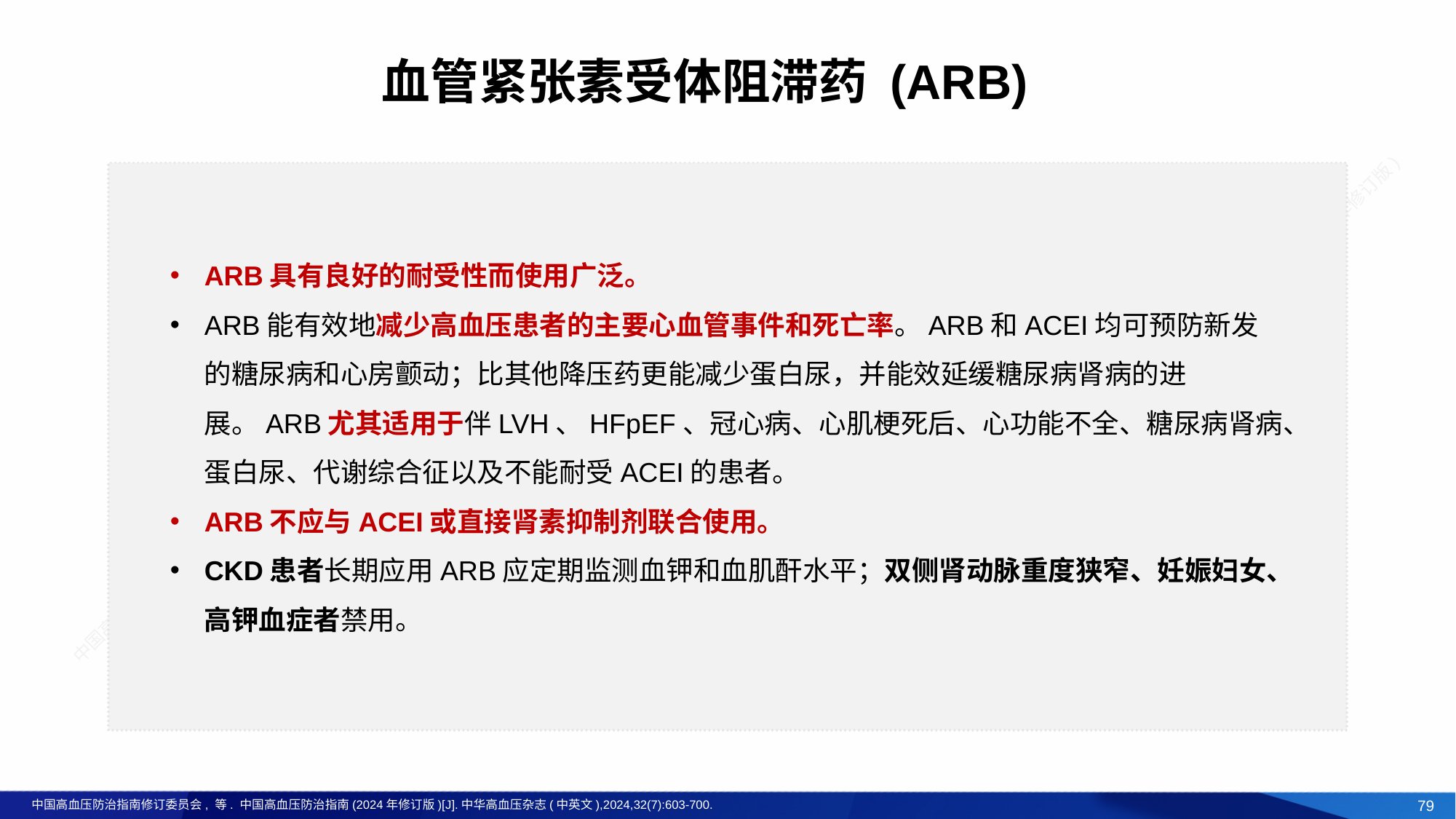

# 血管紧张素受体阻滞药 (ARB)

ARB具有良好的耐受性而使用广泛。
ARB能有效地减少高血压患者的主要心血管事件和死亡率。ARB和ACEI均可预防新发的糖尿病和心房颤动；比其他降压药更能减少蛋白尿，并能效延缓糖尿病肾病的进展。ARB尤其适用于伴LVH、HFpEF、冠心病、心肌梗死后、心功能不全、糖尿病肾病、蛋白尿、代谢综合征以及不能耐受ACEI的患者。
ARB不应与ACEI或直接肾素抑制剂联合使用。
CKD患者长期应用ARB应定期监测血钾和血肌酐水平；双侧肾动脉重度狭窄、妊娠妇女、高钾血症者禁用。